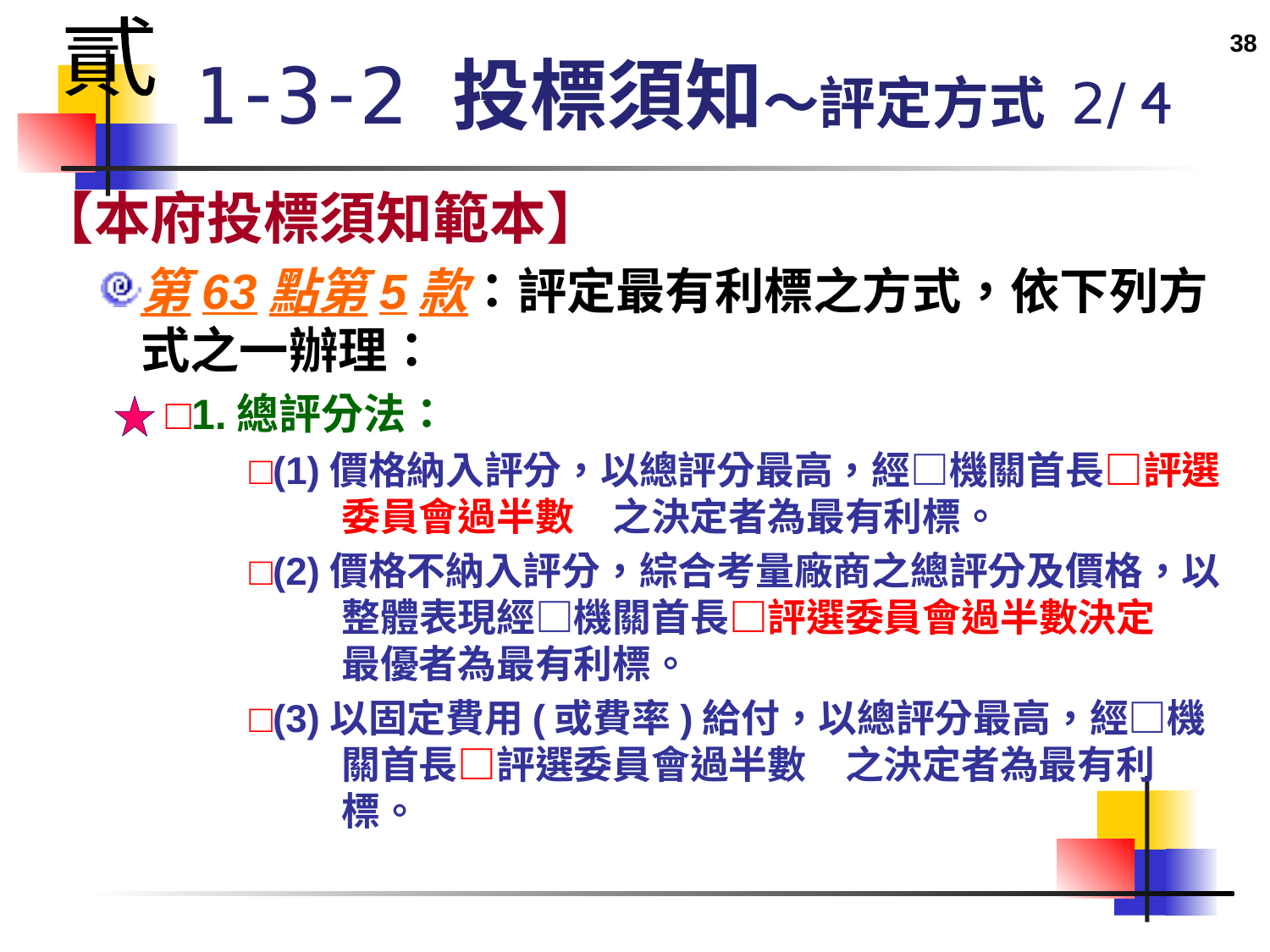

38
貳
# 1-3-2 投標須知～評定方式 2/4
【本府投標須知範本】
第63點第5款：評定最有利標之方式，依下列方式之一辦理：
□1.總評分法：
□(1)價格納入評分，以總評分最高，經□機關首長□評選委員會過半數　之決定者為最有利標。
□(2)價格不納入評分，綜合考量廠商之總評分及價格，以整體表現經□機關首長□評選委員會過半數決定　最優者為最有利標。
□(3)以固定費用(或費率)給付，以總評分最高，經□機關首長□評選委員會過半數　之決定者為最有利標。